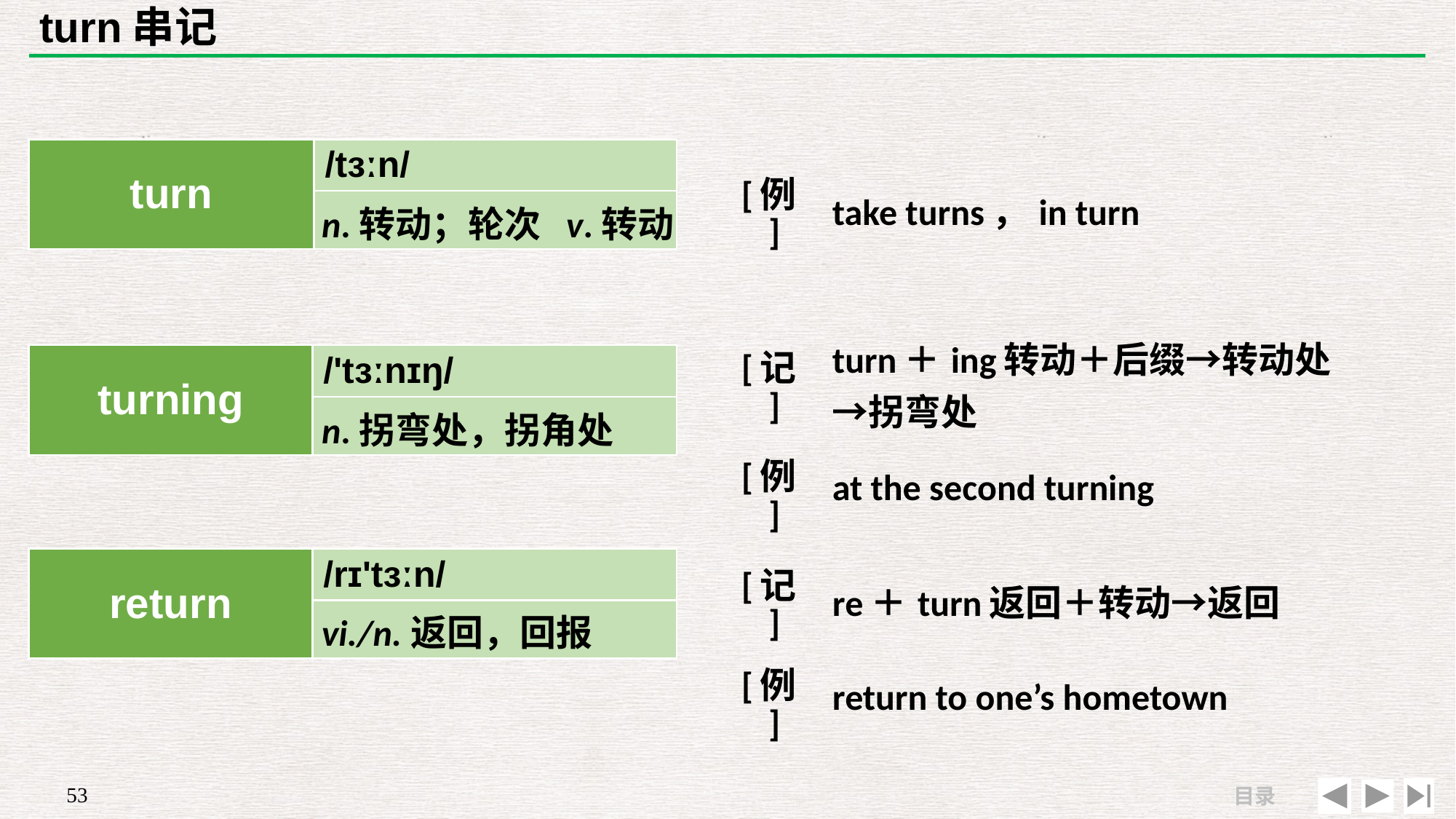

# turn串记

|  |  |
| --- | --- |
| [例] | take turns，in turn |
| turn | /tɜːn/ |
| --- | --- |
|  |  |
n.转动；轮次  v.转动
| [记] | turn＋ing转动＋后缀→转动处→拐弯处 |
| --- | --- |
| [例] | at the second turning |
| turning | /'tɜːnɪŋ/ |
| --- | --- |
|  |  |
n.拐弯处，拐角处
| return | /rɪ'tɜːn/ |
| --- | --- |
|  |  |
| [记] | re＋turn返回＋转动→返回 |
| --- | --- |
| [例] | return to one’s hometown |
vi./n.返回，回报